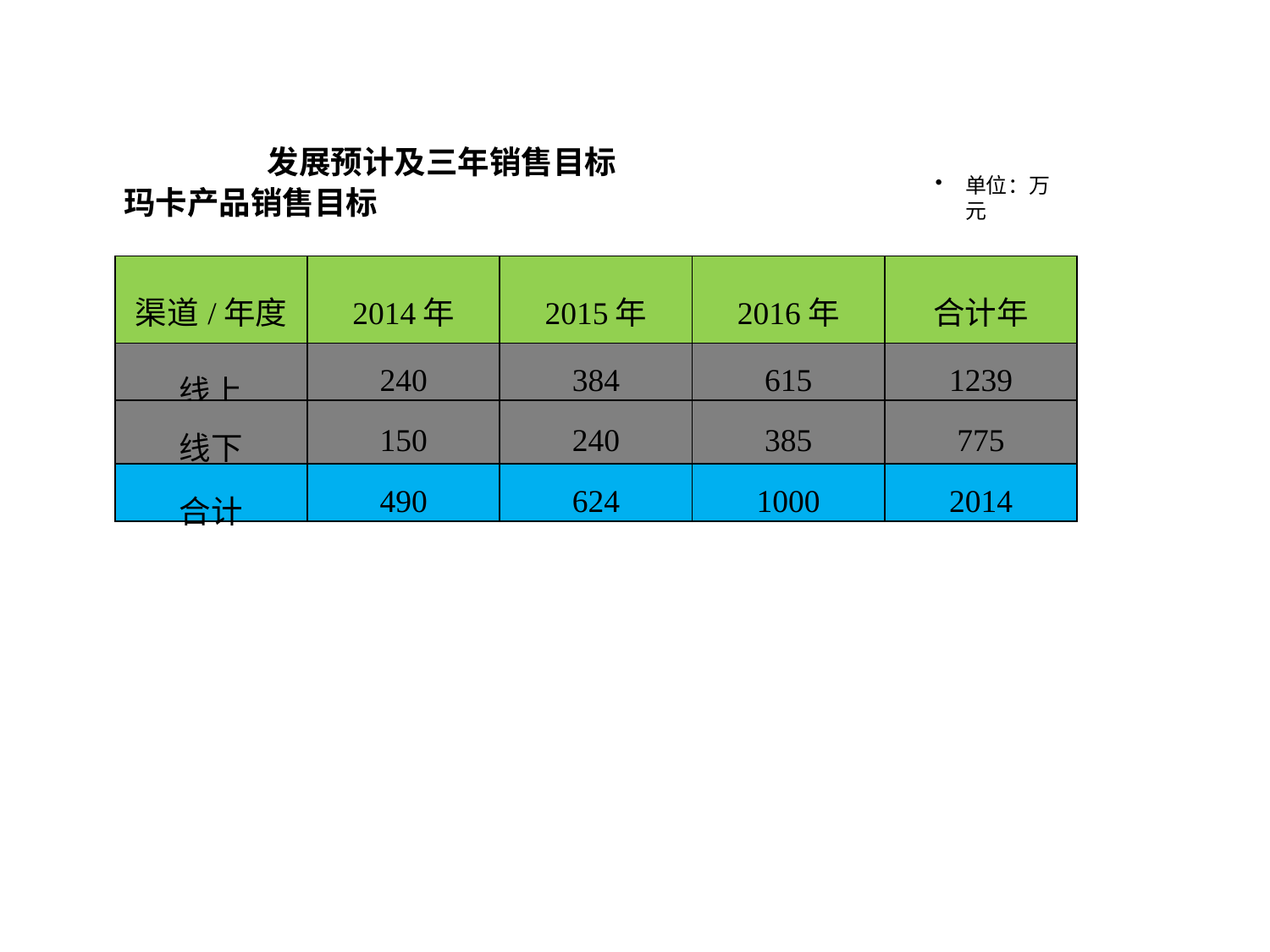

发展预计及三年销售目标
玛卡产品销售目标
单位：万元
| 渠道/年度 | 2014年 | 2015年 | 2016年 | 合计年 |
| --- | --- | --- | --- | --- |
| 线上 | 240 | 384 | 615 | 1239 |
| 线下 | 150 | 240 | 385 | 775 |
| 合计 | 490 | 624 | 1000 | 2014 |